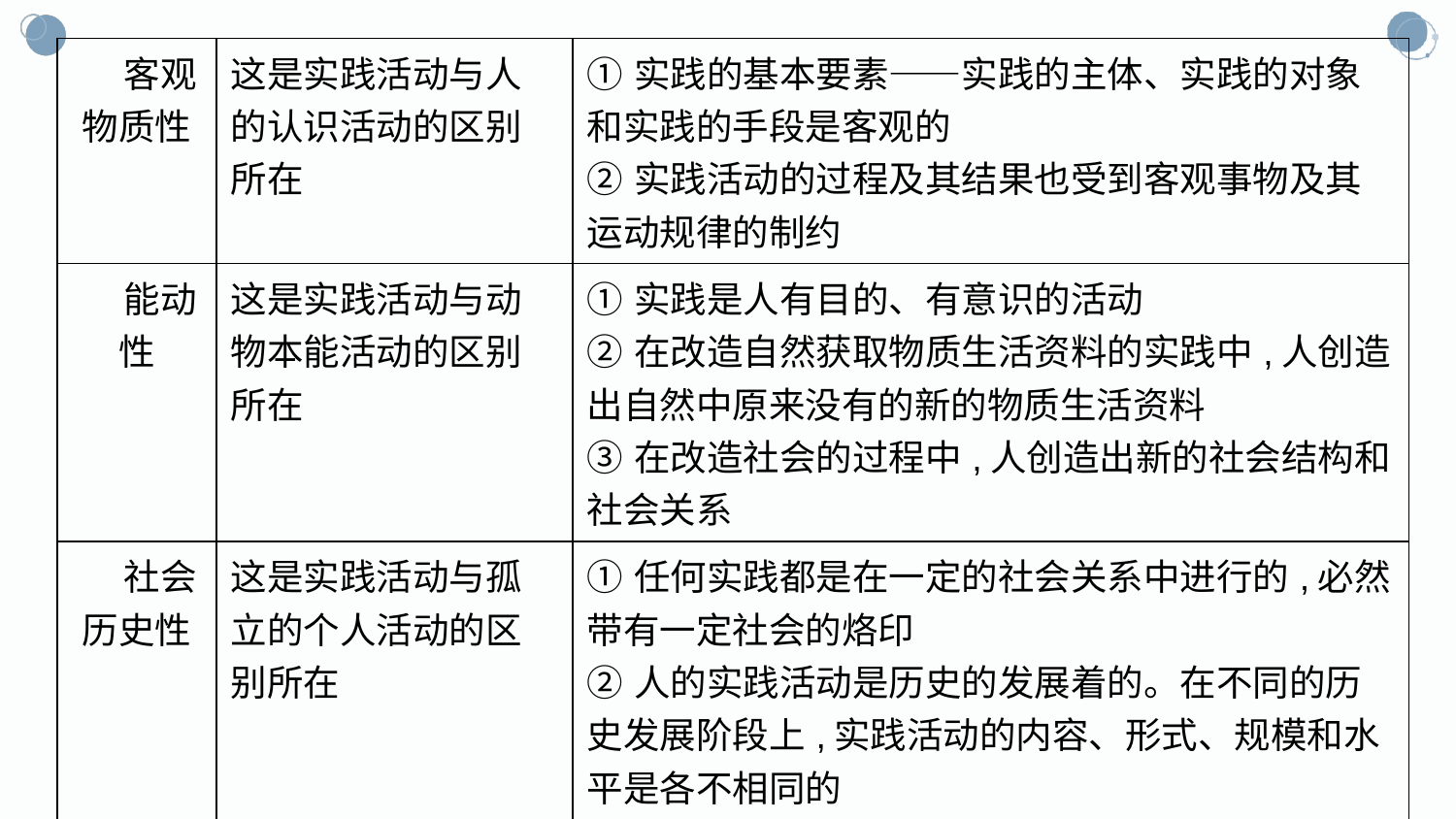

| 客观物质性 | 这是实践活动与人的认识活动的区别所在 | ①实践的基本要素——实践的主体、实践的对象和实践的手段是客观的 ②实践活动的过程及其结果也受到客观事物及其运动规律的制约 |
| --- | --- | --- |
| 能动性 | 这是实践活动与动物本能活动的区别所在 | ①实践是人有目的、有意识的活动 ②在改造自然获取物质生活资料的实践中,人创造出自然中原来没有的新的物质生活资料 ③在改造社会的过程中,人创造出新的社会结构和社会关系 |
| 社会历史性 | 这是实践活动与孤立的个人活动的区别所在 | ①任何实践都是在一定的社会关系中进行的,必然带有一定社会的烙印 ②人的实践活动是历史的发展着的。在不同的历史发展阶段上,实践活动的内容、形式、规模和水平是各不相同的 |